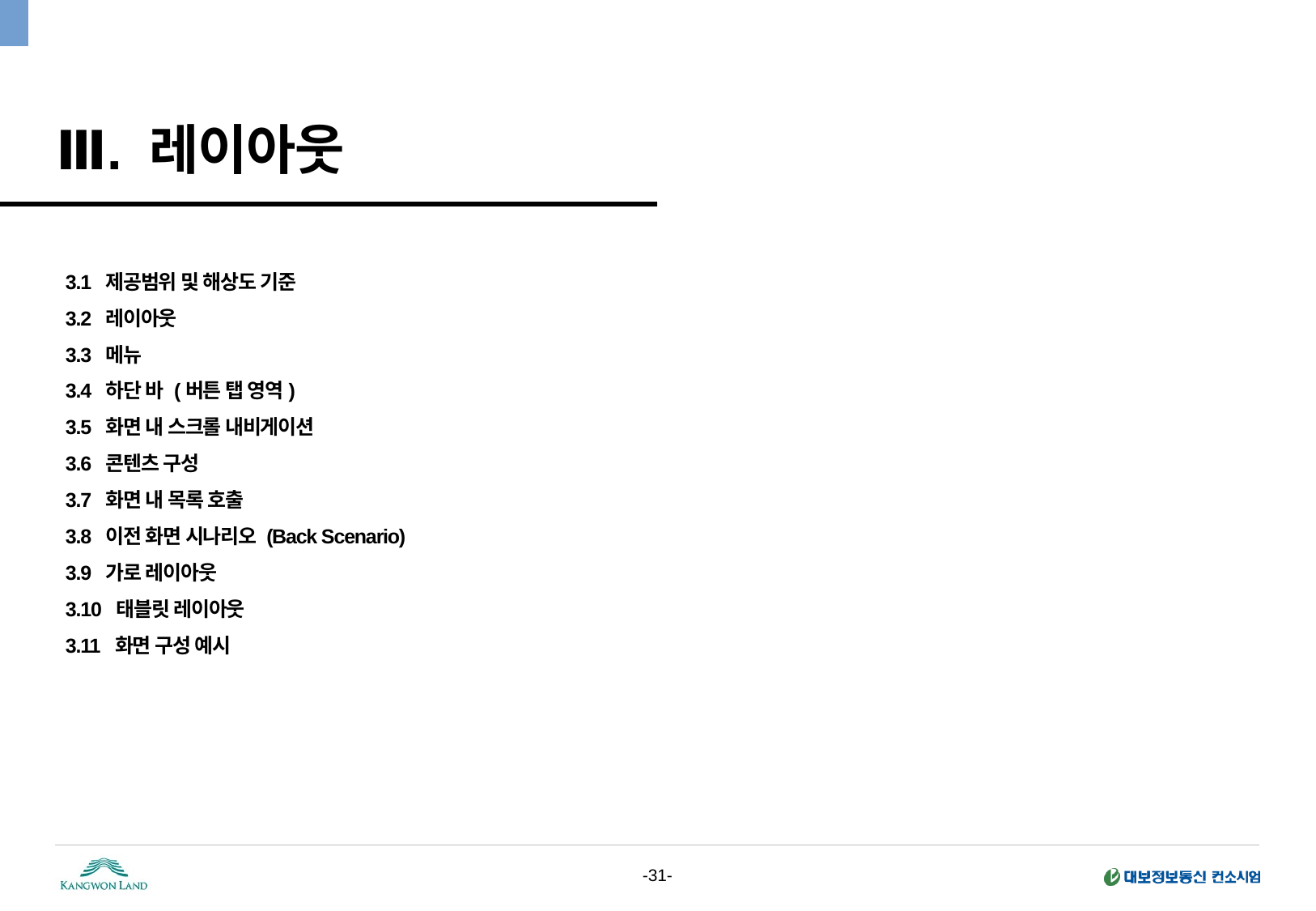

Ⅲ. 레이아웃
3.1  제공범위 및 해상도 기준
3.2  레이아웃
3.3  메뉴
3.4  하단 바 (버튼 탭 영역)
3.5  화면 내 스크롤 내비게이션
3.6  콘텐츠 구성
3.7  화면 내 목록 호출
3.8  이전 화면 시나리오 (Back Scenario)
3.9  가로 레이아웃
3.10  태블릿 레이아웃
3.11  화면 구성 예시